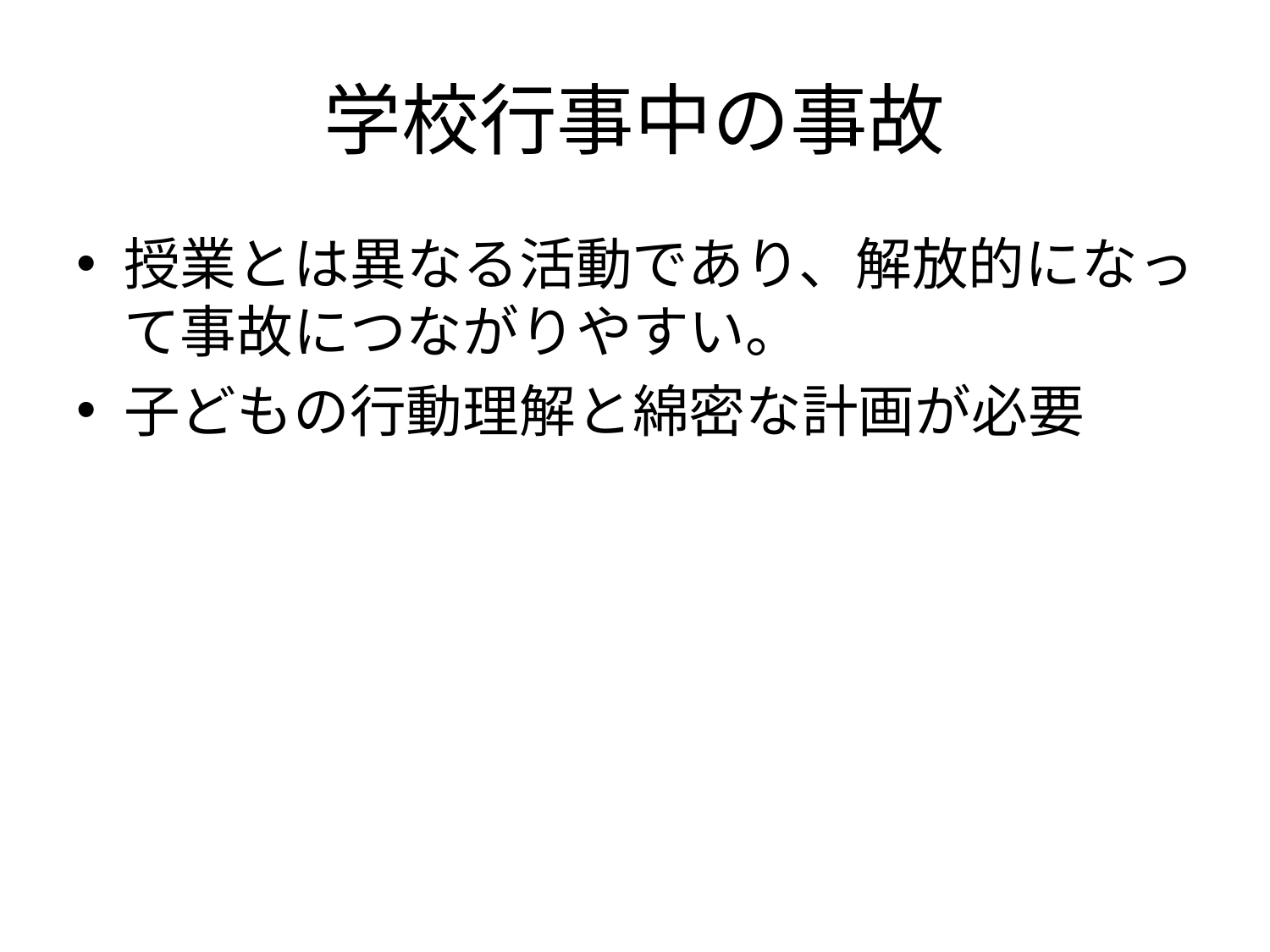

# 学校行事中の事故
授業とは異なる活動であり、解放的になって事故につながりやすい。
子どもの行動理解と綿密な計画が必要